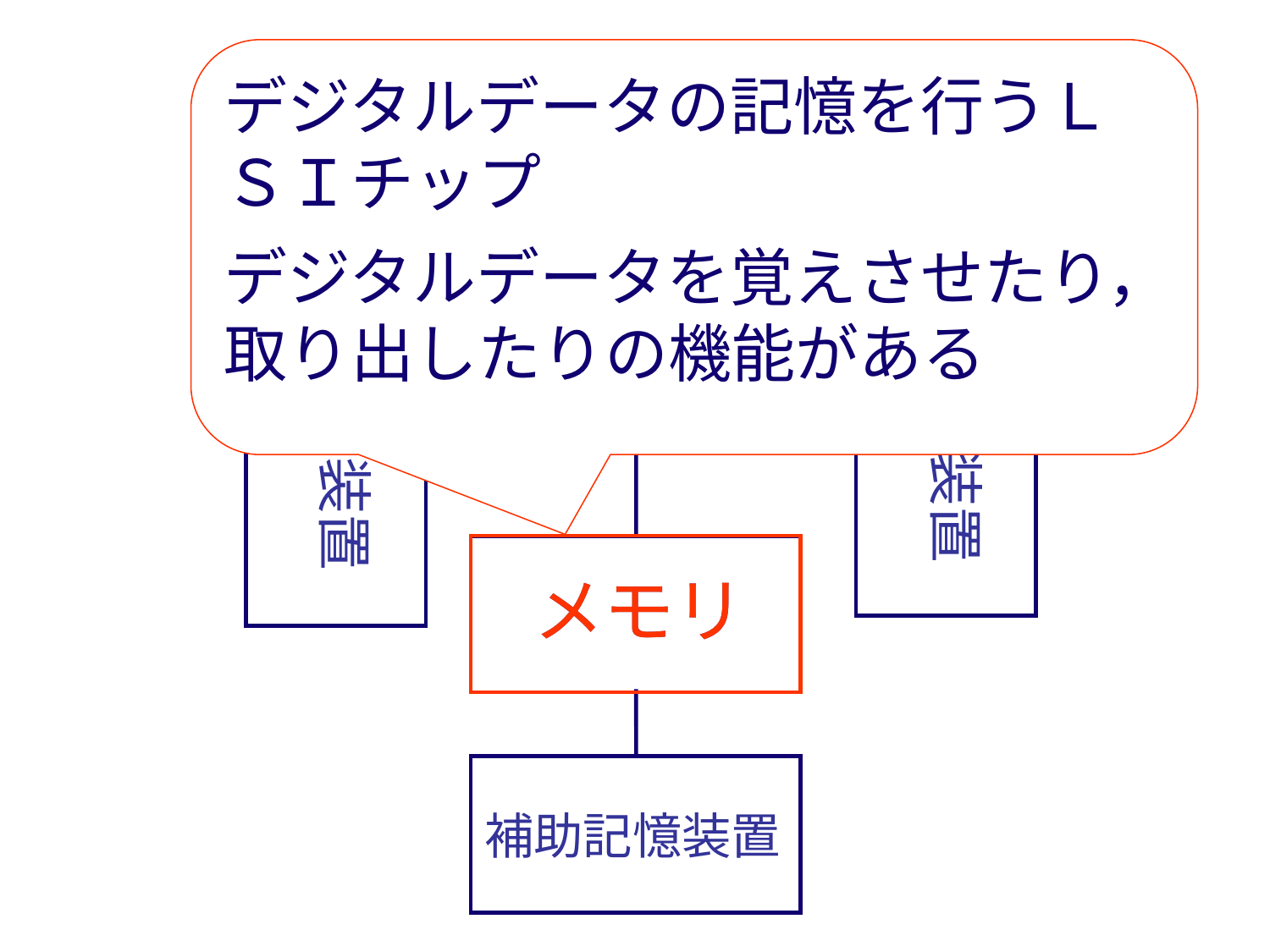

デジタルデータの記憶を行うＬＳＩチップ
デジタルデータを覚えさせたり，取り出したりの機能がある

ＣＰＵ

出力装置
入力装置

メモリ

メモリ

補助記憶装置